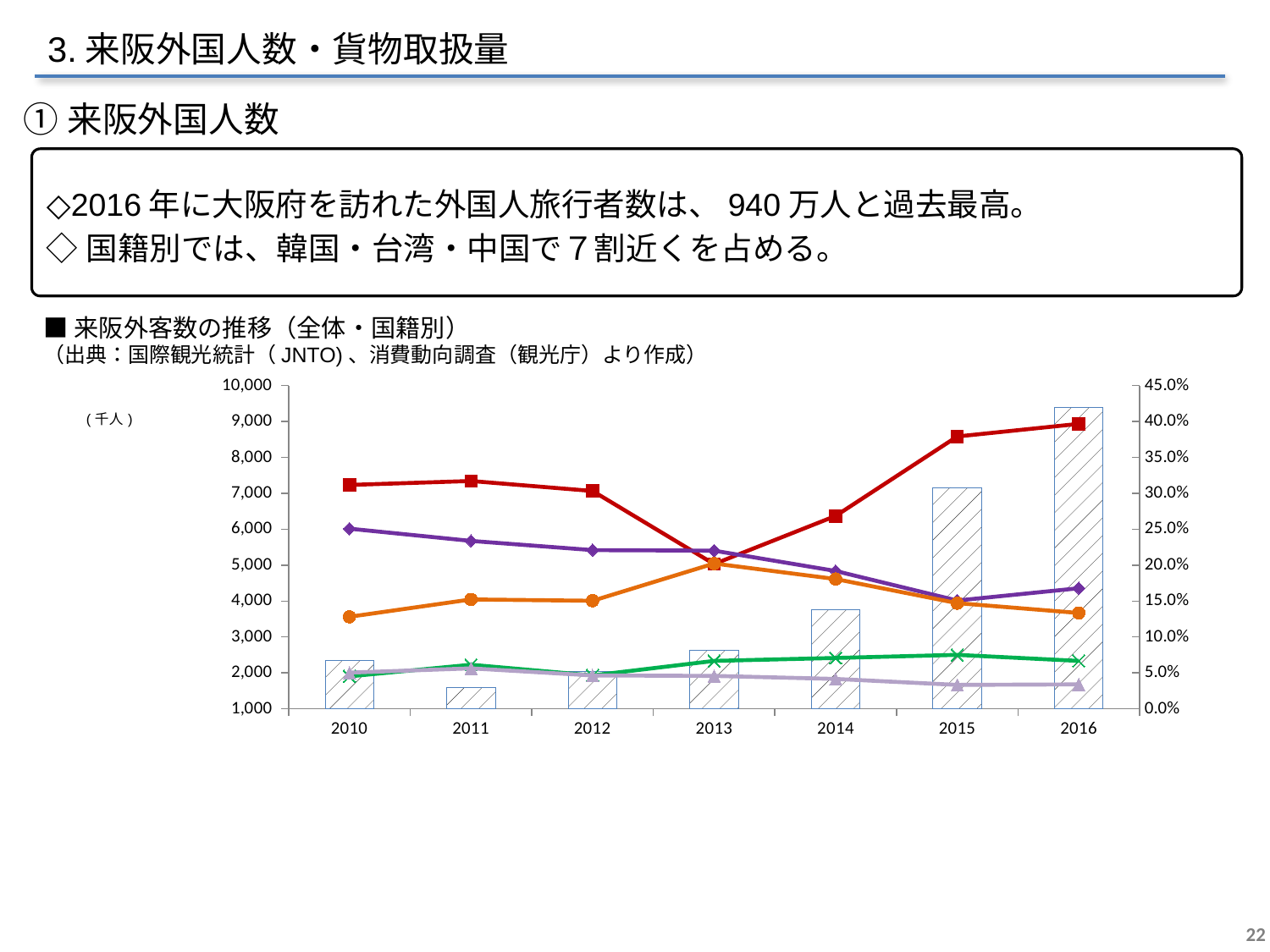

3.来阪外国人数・貨物取扱量
①来阪外国人数
◇2016年に大阪府を訪れた外国人旅行者数は、940万人と過去最高。
◇国籍別では、韓国・台湾・中国で７割近くを占める。
■来阪外客数の推移（全体・国籍別）
（出典：国際観光統計（JNTO)、消費動向調査（観光庁）より作成）

### Chart:

| Category | 来阪外国人数 | 中国の割合 | 韓国の割合 | 台湾の割合 | 香港の割合 | アメリカの割合 |
|---|---|---|---|---|---|---|
| 2010 | 2349.0 | 0.3116219667943806 | 0.25074499787143467 | 0.12813963388676033 | 0.04512558535547041 | 0.05023414218816517 |
| 2011 | 1583.0 | 0.31711939355653823 | 0.2337334175615919 | 0.15224257738471256 | 0.06127605811749842 | 0.05622236260265319 |
| 2012 | 2028.0 | 0.3032544378698225 | 0.22090729783037474 | 0.15039447731755423 | 0.046351084812623275 | 0.046351084812623275 |
| 2013 | 2625.0 | 0.20152380952380952 | 0.2201904761904762 | 0.2022857142857143 | 0.06666666666666667 | 0.045714285714285714 |
| 2014 | 3758.0 | 0.26849387972325706 | 0.19185737094199043 | 0.18068121341138904 | 0.0707823310271421 | 0.041511442256519426 |
| 2015 | 7164.0 | 0.3791178112786153 | 0.1507537688442211 | 0.1471245114461195 | 0.07509771077610274 | 0.0332216638749302 |
| 2016 | 9400.0 | 0.39670212765957447 | 0.16787234042553192 | 0.13340425531914893 | 0.06670212765957446 | 0.03393617021276596 |
22